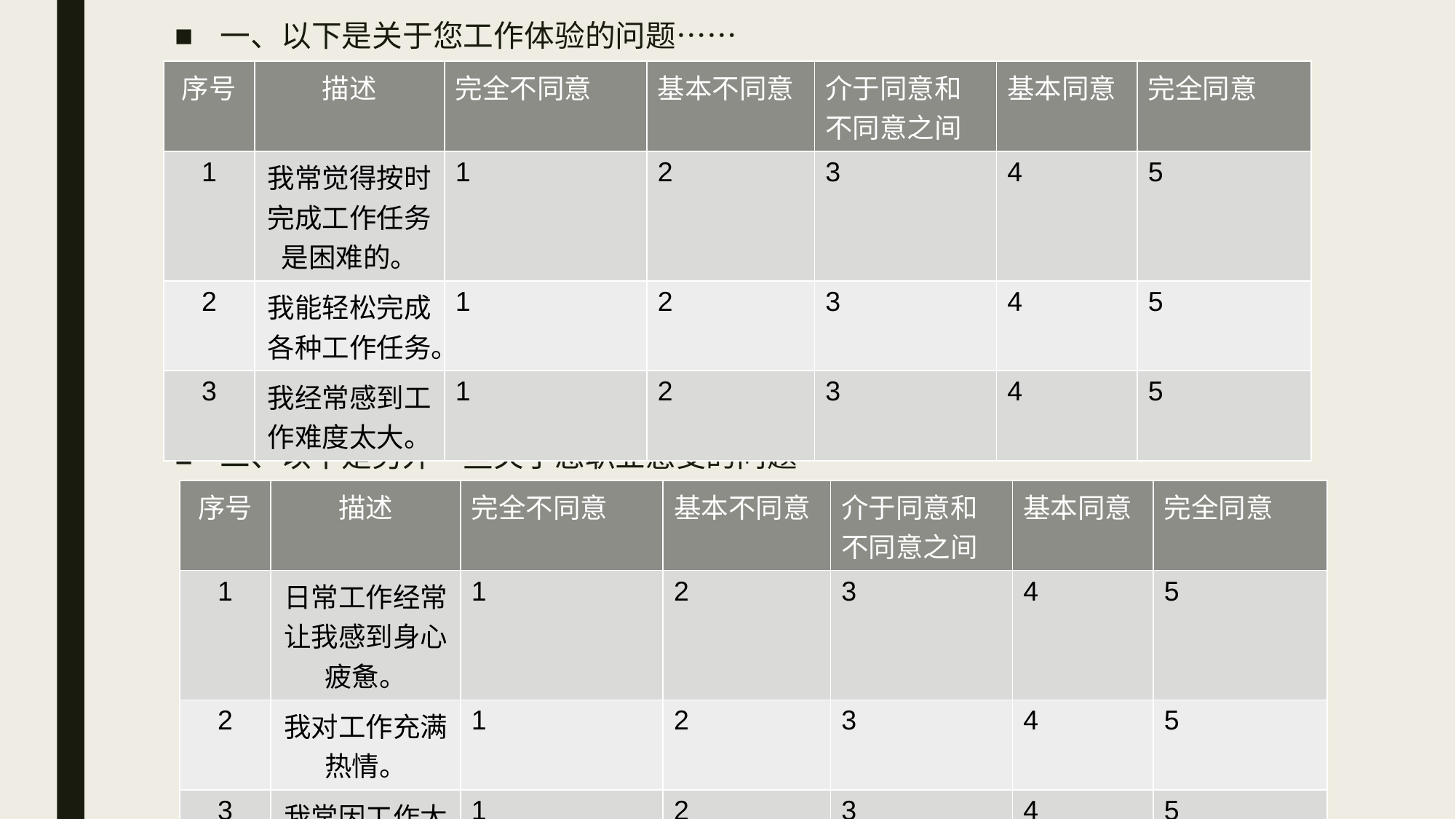

一、以下是关于您工作体验的问题……

二、以下是另外一些关于您职业感受的问题……

| 序号 | 描述 | 完全不同意 | 基本不同意 | 介于同意和不同意之间 | 基本同意 | 完全同意 |
| --- | --- | --- | --- | --- | --- | --- |
| 1 | 我常觉得按时完成工作任务是困难的。 | 1 | 2 | 3 | 4 | 5 |
| 2 | 我能轻松完成各种工作任务。 | 1 | 2 | 3 | 4 | 5 |
| 3 | 我经常感到工作难度太大。 | 1 | 2 | 3 | 4 | 5 |
#
| 序号 | 描述 | 完全不同意 | 基本不同意 | 介于同意和不同意之间 | 基本同意 | 完全同意 |
| --- | --- | --- | --- | --- | --- | --- |
| 1 | 日常工作经常让我感到身心疲惫。 | 1 | 2 | 3 | 4 | 5 |
| 2 | 我对工作充满热情。 | 1 | 2 | 3 | 4 | 5 |
| 3 | 我常因工作太辛苦想到辞职。 | 1 | 2 | 3 | 4 | 5 |